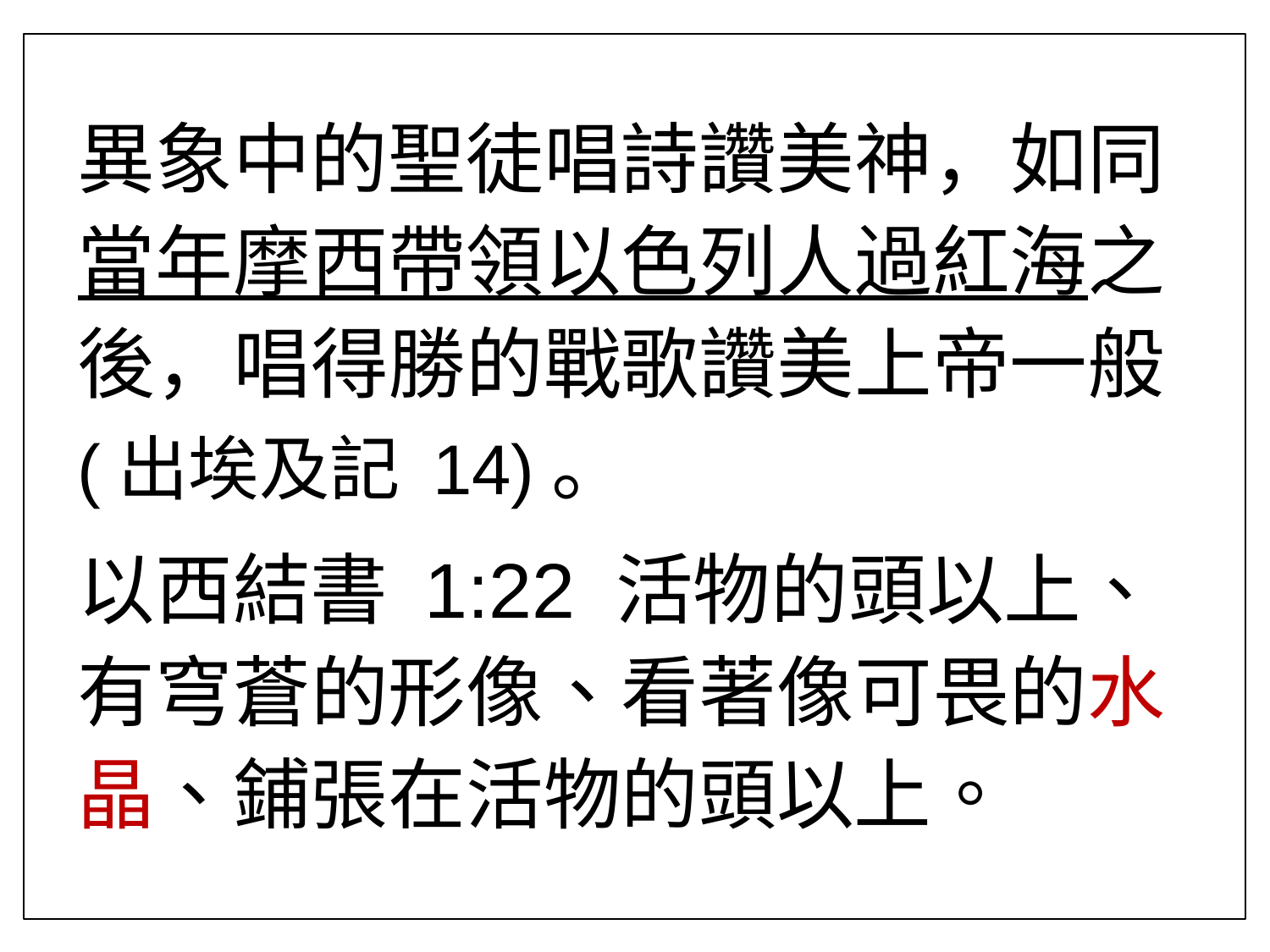

異象中的聖徒唱詩讚美神，如同當年摩西帶領以色列人過紅海之後，唱得勝的戰歌讚美上帝一般(出埃及記 14)。
以西結書 1:22 活物的頭以上、有穹蒼的形像、看著像可畏的水晶、鋪張在活物的頭以上。